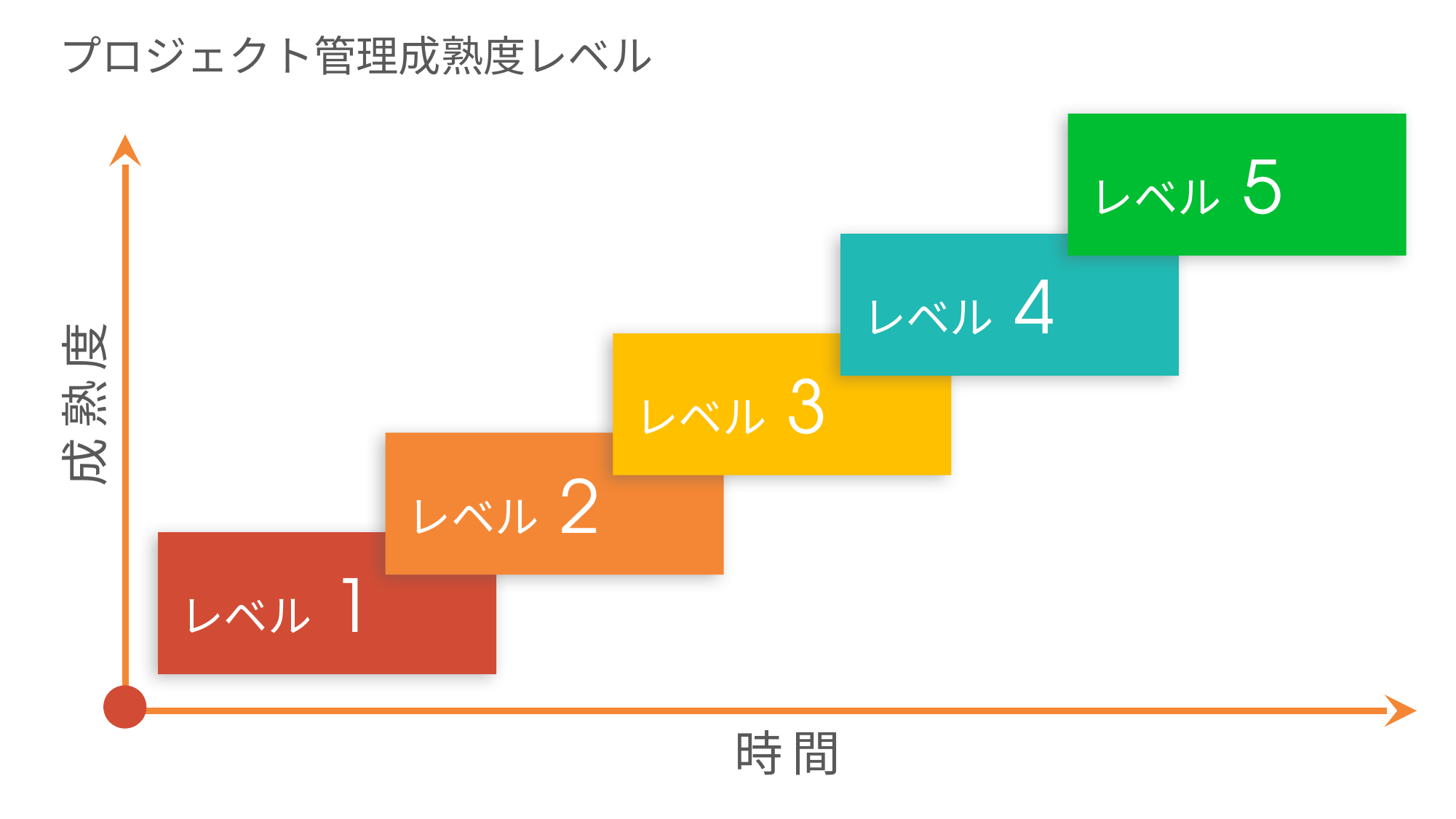

プロジェクト管理成熟度レベル
レベル 5
レベル 4
レベル 3
成熟度
レベル 2
レベル 1

時間